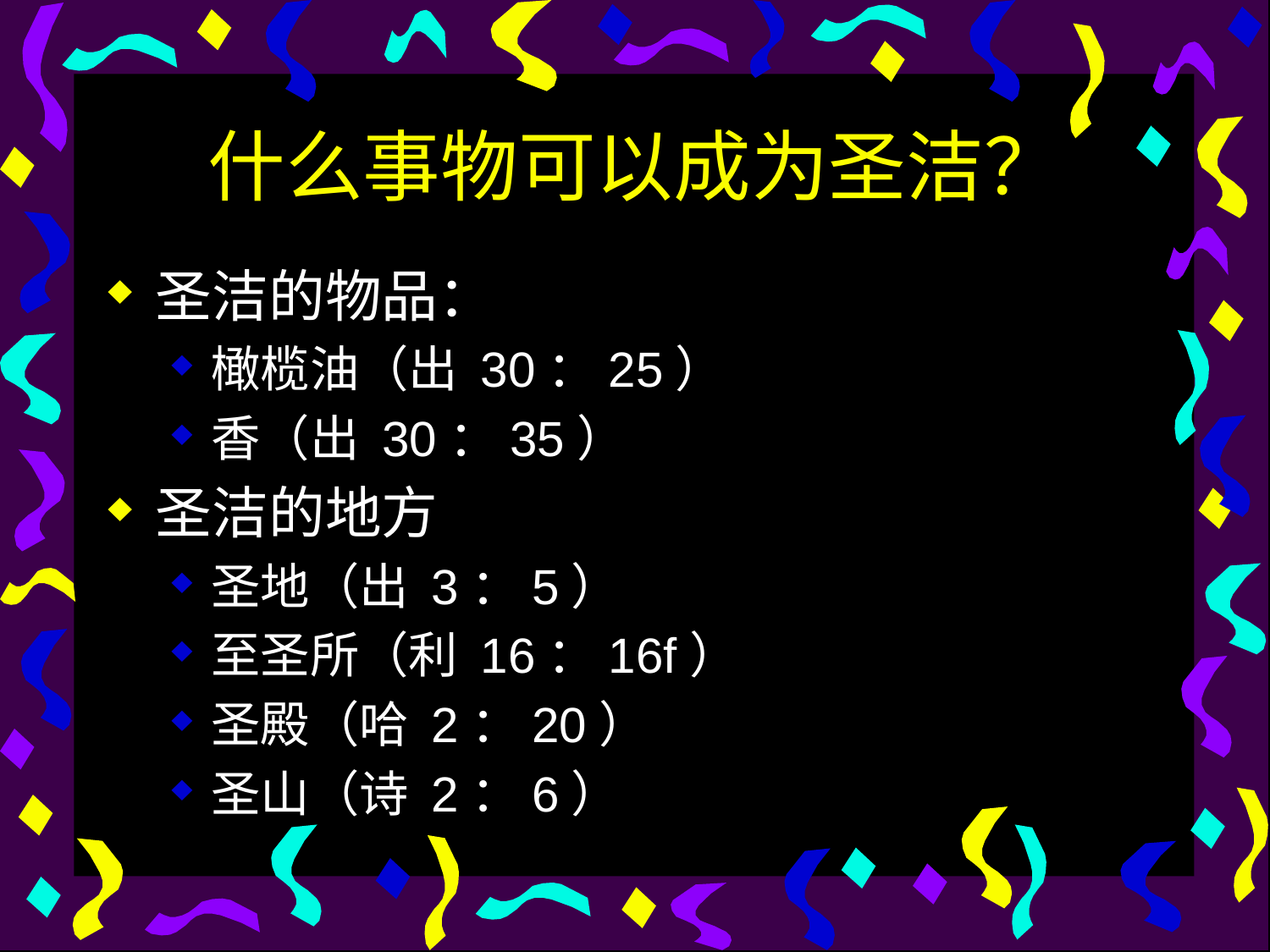

# 什么事物可以成为圣洁？
圣洁的物品：
橄榄油（出 30：25）
香（出 30：35）
圣洁的地方
圣地（出 3：5）
至圣所（利 16：16f）
圣殿（哈 2：20）
圣山（诗 2：6）